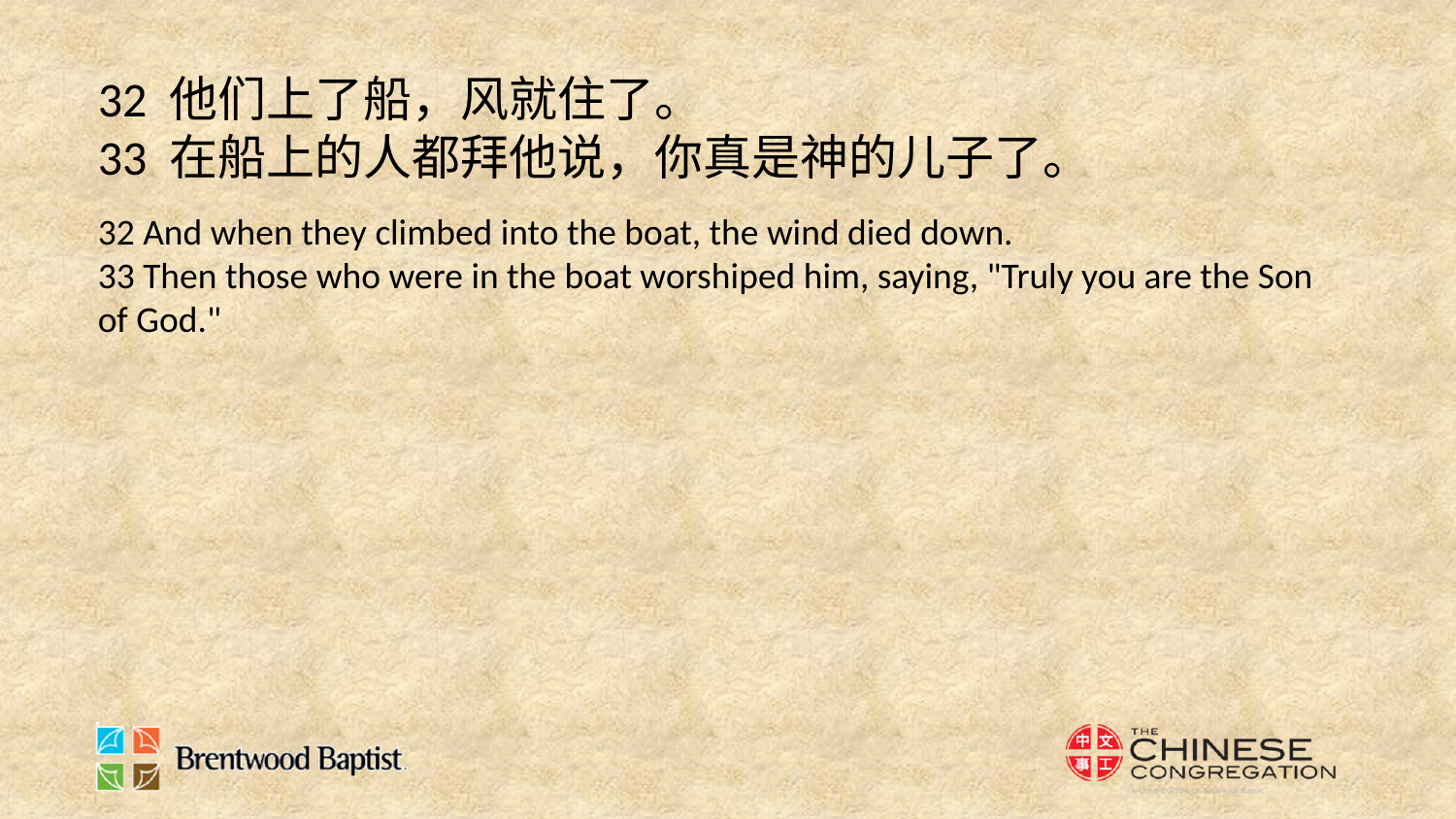

32 他们上了船，风就住了。
33 在船上的人都拜他说，你真是神的儿子了。

32 And when they climbed into the boat, the wind died down.
33 Then those who were in the boat worshiped him, saying, "Truly you are the Son of God."